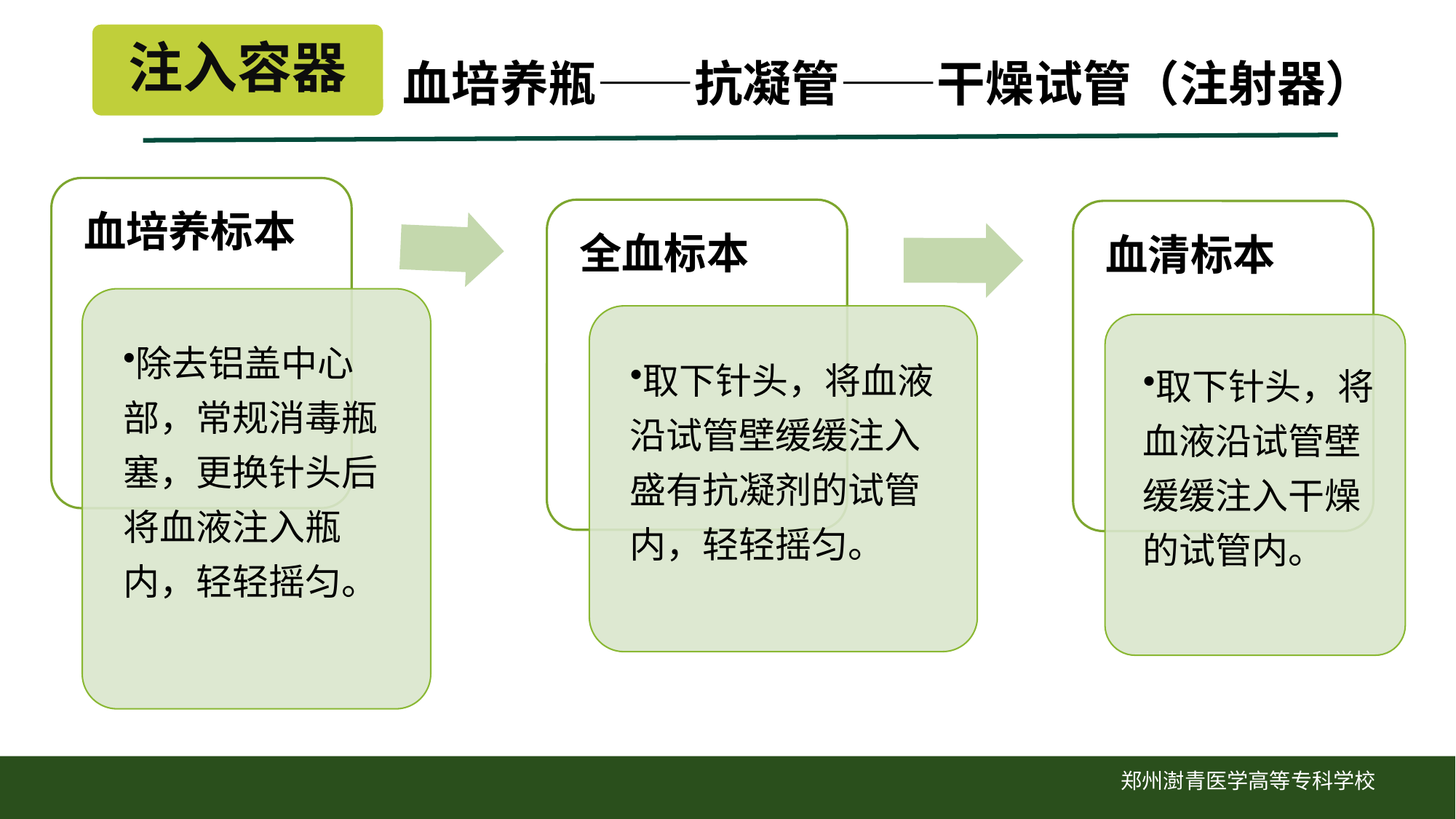

注入容器
血培养瓶——抗凝管——干燥试管（注射器）
血培养标本
除去铝盖中心部，常规消毒瓶塞，更换针头后将血液注入瓶内，轻轻摇匀。

全血标本
取下针头，将血液沿试管壁缓缓注入盛有抗凝剂的试管内，轻轻摇匀。

血清标本
取下针头，将血液沿试管壁缓缓注入干燥的试管内。

郑州澍青医学高等专科学校